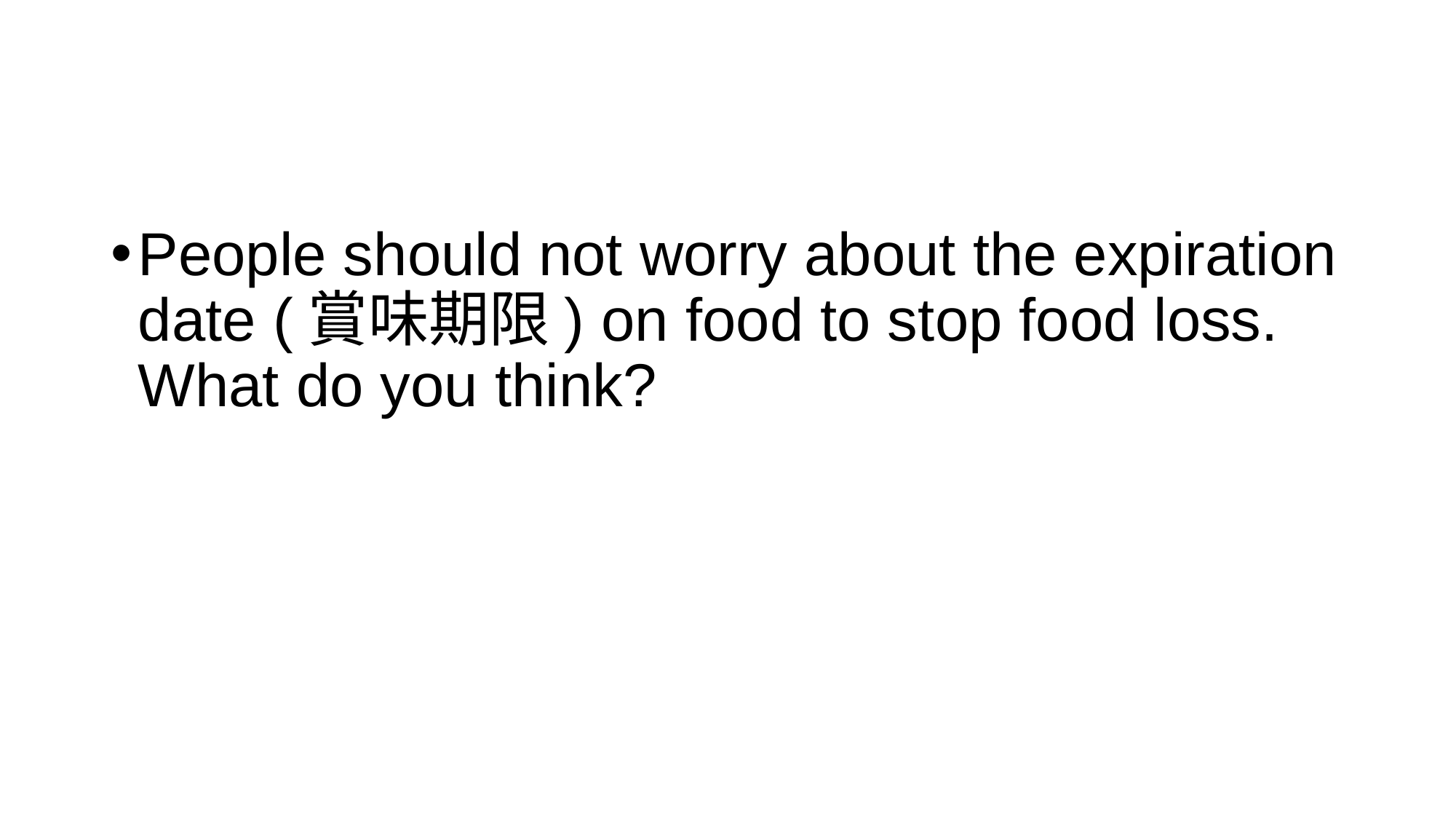

#
People should not worry about the expiration date (賞味期限) on food to stop food loss. What do you think?